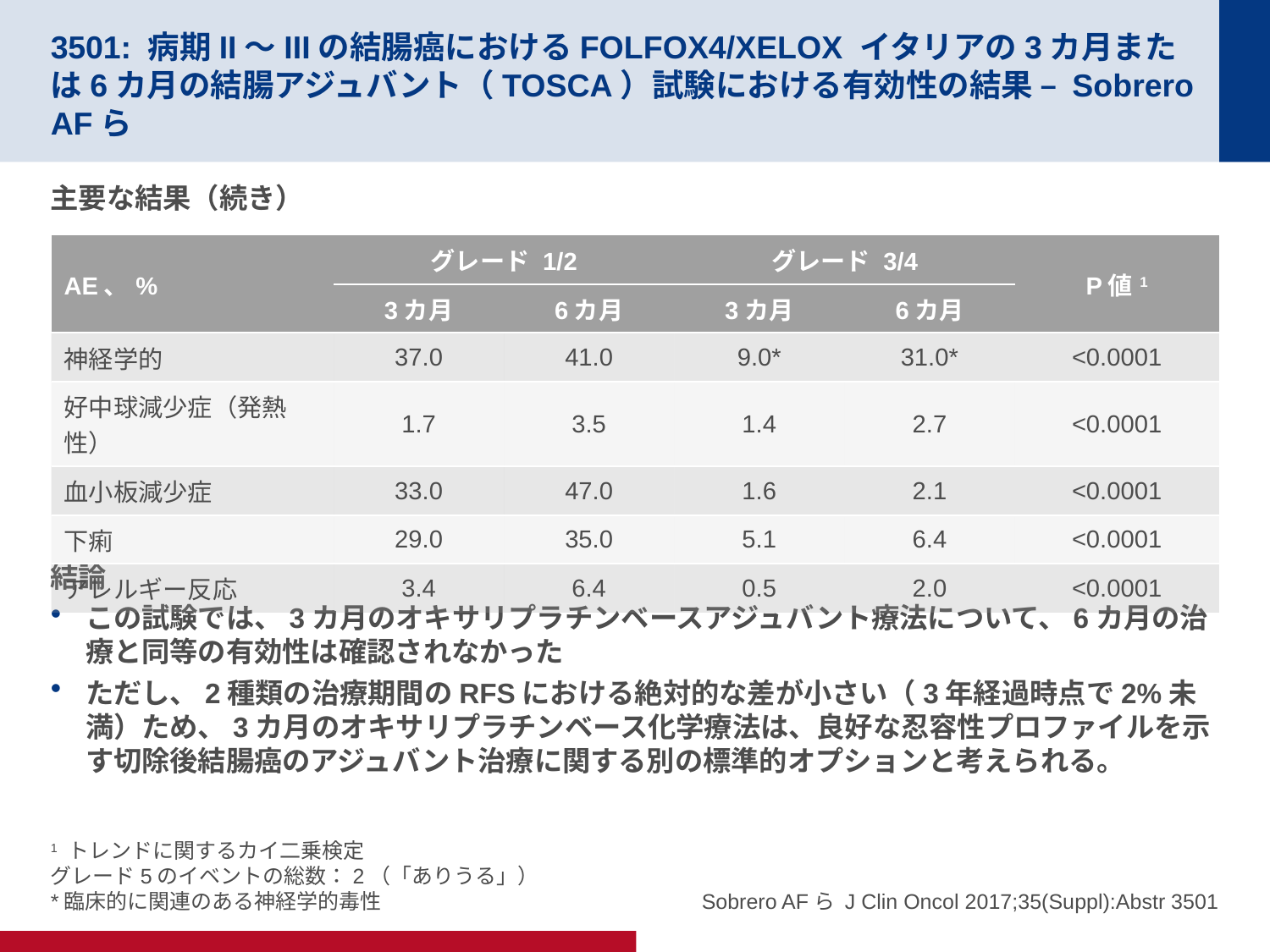

# 3501: 病期II～IIIの結腸癌におけるFOLFOX4/XELOX イタリアの3カ月または6カ月の結腸アジュバント（TOSCA）試験における有効性の結果 – Sobrero AFら
主要な結果（続き）
結論
この試験では、3カ月のオキサリプラチンベースアジュバント療法について、6カ月の治療と同等の有効性は確認されなかった
ただし、2種類の治療期間のRFSにおける絶対的な差が小さい（3年経過時点で2%未満）ため、3カ月のオキサリプラチンベース化学療法は、良好な忍容性プロファイルを示す切除後結腸癌のアジュバント治療に関する別の標準的オプションと考えられる。

| AE、% | グレード 1/2 |  | グレード 3/4 |  | P値1 |
| --- | --- | --- | --- | --- | --- |
|  | 3カ月 | 6カ月 | 3カ月 | 6カ月 |  |
| 神経学的 | 37.0 | 41.0 | 9.0\* | 31.0\* | <0.0001 |
| 好中球減少症（発熱性） | 1.7 | 3.5 | 1.4 | 2.7 | <0.0001 |
| 血小板減少症 | 33.0 | 47.0 | 1.6 | 2.1 | <0.0001 |
| 下痢 | 29.0 | 35.0 | 5.1 | 6.4 | <0.0001 |
| アレルギー反応 | 3.4 | 6.4 | 0.5 | 2.0 | <0.0001 |
1 トレンドに関するカイ二乗検定
グレード5のイベントの総数：2（「ありうる」）
*臨床的に関連のある神経学的毒性
Sobrero AFら J Clin Oncol 2017;35(Suppl):Abstr 3501